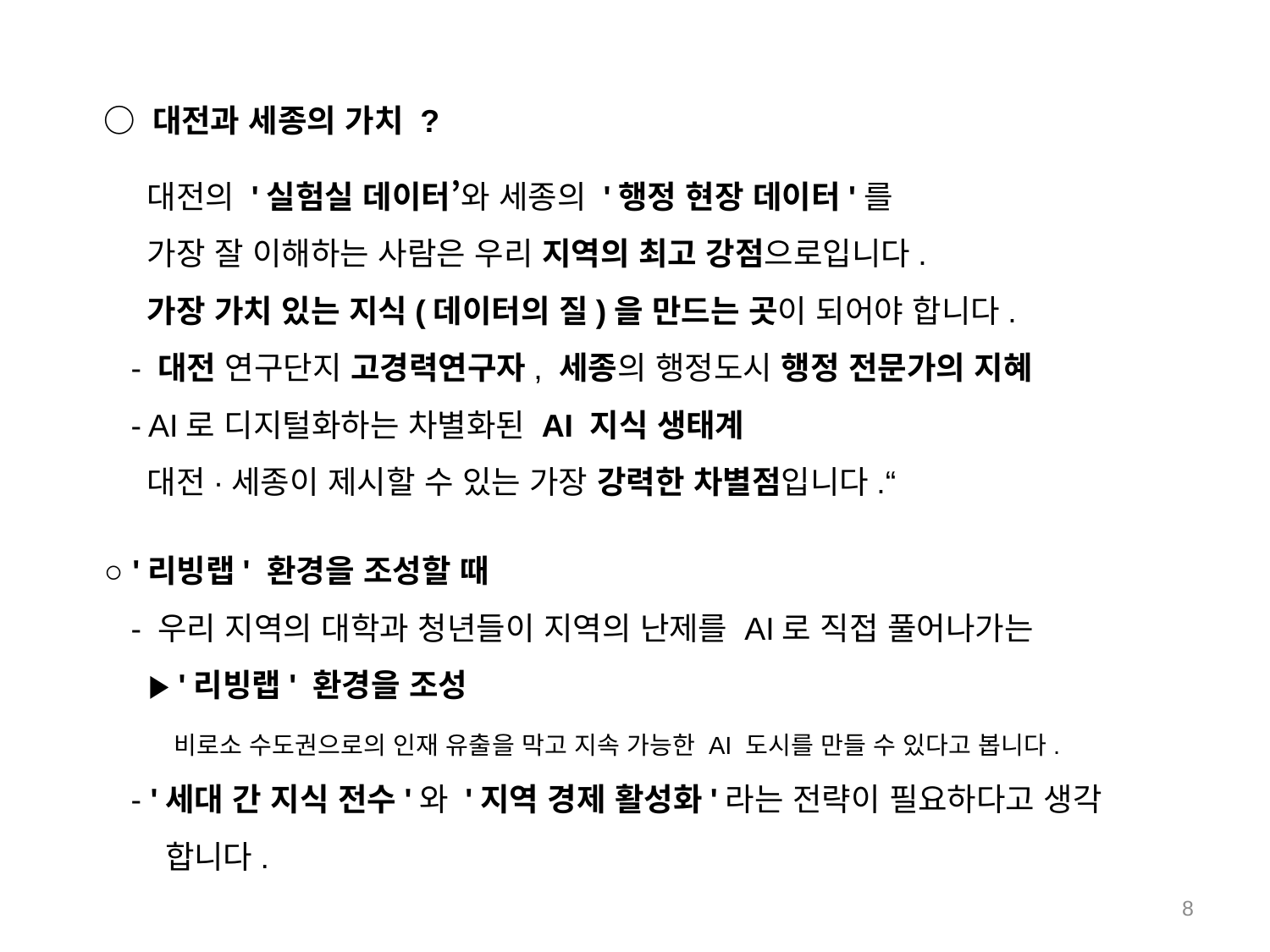

○ 대전과 세종의 가치 ?
       대전의 '실험실 데이터’와 세종의 '행정 현장 데이터'를
       가장 잘 이해하는 사람은 우리 지역의 최고 강점으로입니다.
       가장 가치 있는 지식(데이터의 질)을 만드는 곳이 되어야 합니다.
      - 대전 연구단지 고경력연구자, 세종의 행정도시 행정 전문가의 지혜
      - AI로 디지털화하는 차별화된 AI 지식 생태계
       대전·세종이 제시할 수 있는 가장 강력한 차별점입니다.“

   ○ '리빙랩' 환경을 조성할 때
      - 우리 지역의 대학과 청년들이 지역의 난제를 AI로 직접 풀어나가는
        ▶ '리빙랩' 환경을 조성
          비로소 수도권으로의 인재 유출을 막고 지속 가능한 AI 도시를 만들 수 있다고 봅니다.
      - '세대 간 지식 전수'와 '지역 경제 활성화'라는 전략이 필요하다고 생각
         합니다.
8